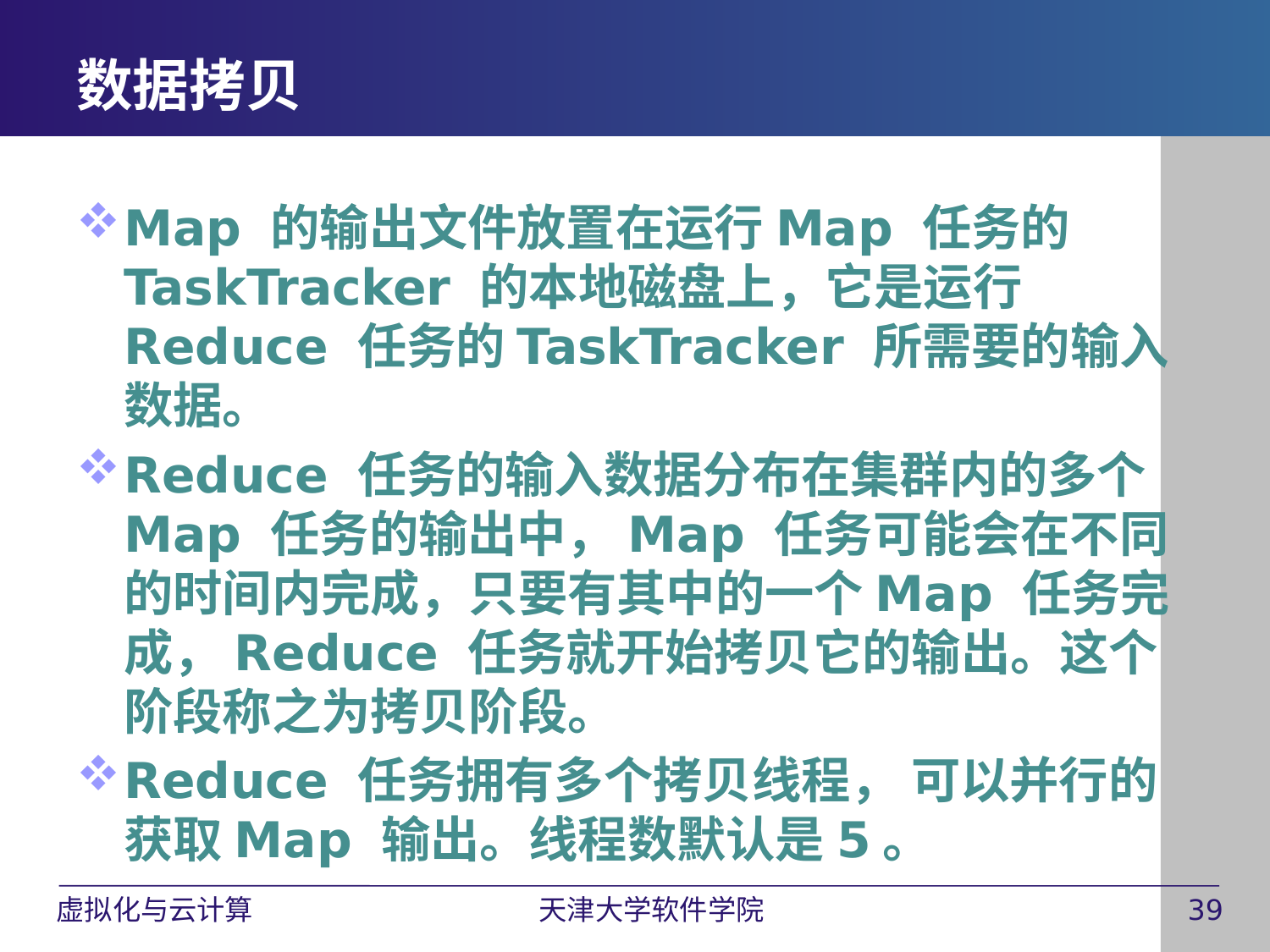

# 数据拷贝
Map 的输出文件放置在运行Map 任务的TaskTracker 的本地磁盘上，它是运行Reduce 任务的TaskTracker 所需要的输入数据。
Reduce 任务的输入数据分布在集群内的多个Map 任务的输出中，Map 任务可能会在不同的时间内完成，只要有其中的一个Map 任务完成，Reduce 任务就开始拷贝它的输出。这个阶段称之为拷贝阶段。
Reduce 任务拥有多个拷贝线程， 可以并行的获取Map 输出。线程数默认是5。